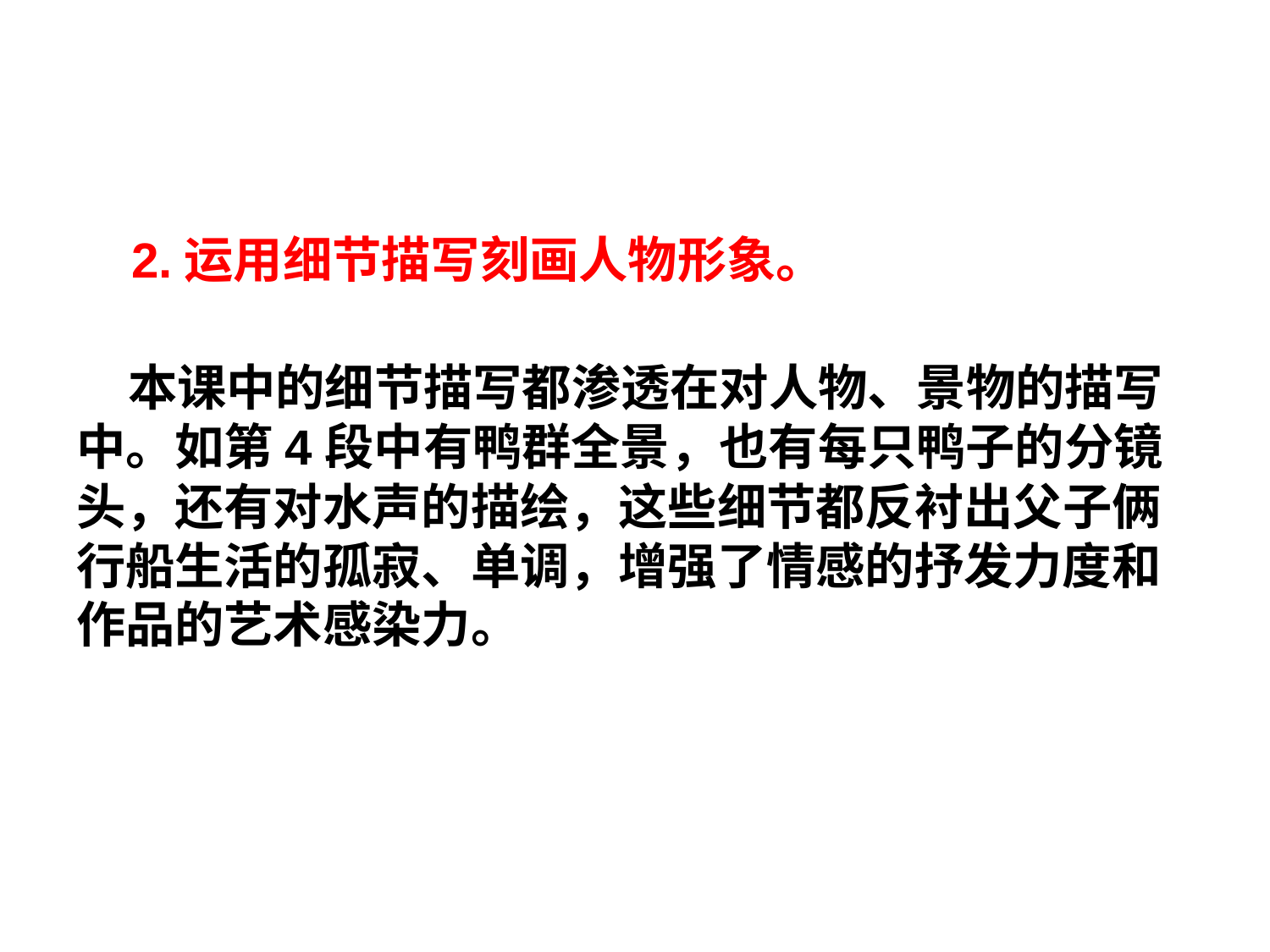

2.运用细节描写刻画人物形象。

    本课中的细节描写都渗透在对人物、景物的描写中。如第4段中有鸭群全景，也有每只鸭子的分镜头，还有对水声的描绘，这些细节都反衬出父子俩行船生活的孤寂、单调，增强了情感的抒发力度和作品的艺术感染力。